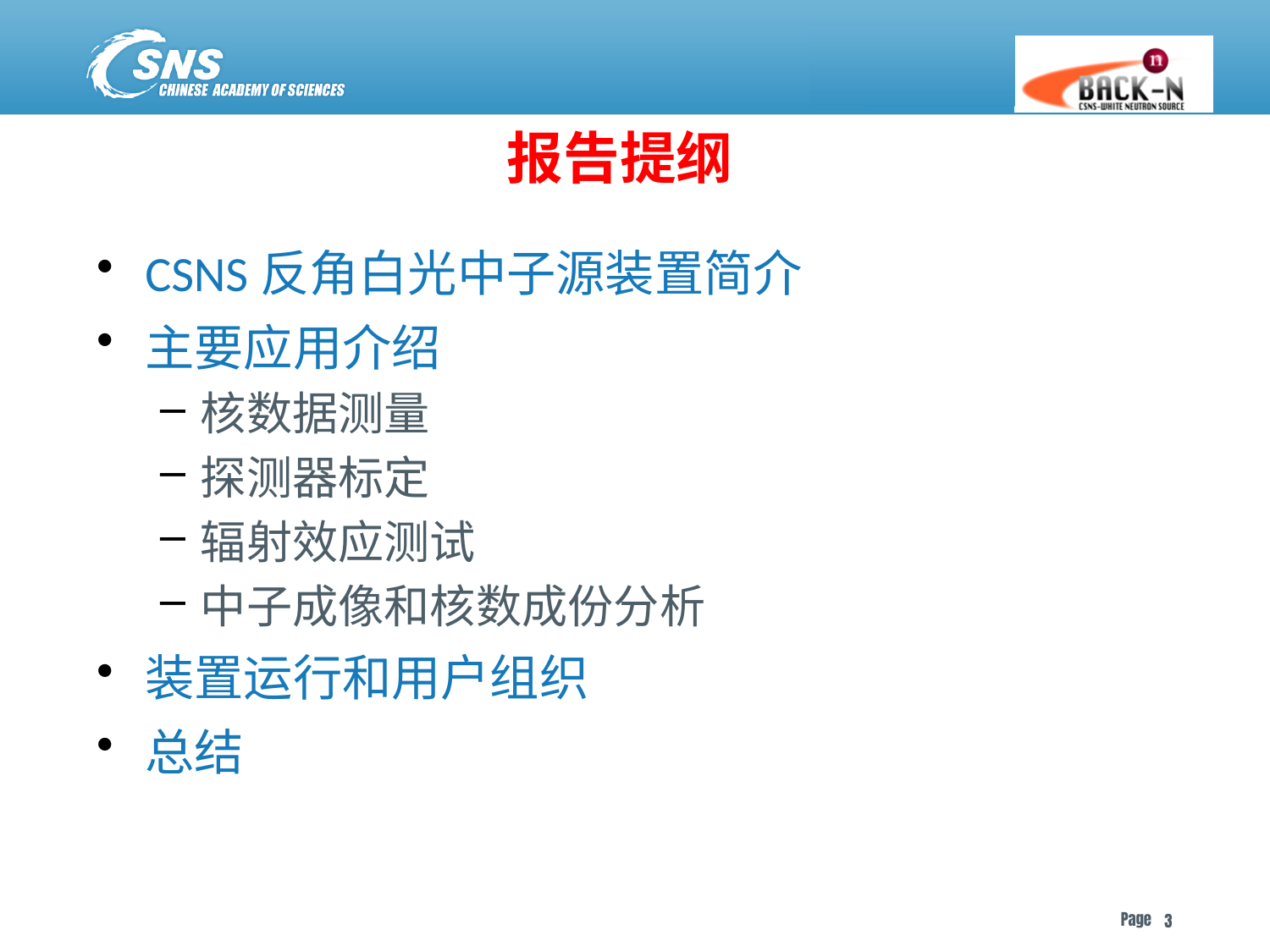

# 报告提纲
CSNS反角白光中子源装置简介
主要应用介绍
核数据测量
探测器标定
辐射效应测试
中子成像和核数成份分析
装置运行和用户组织
总结

3